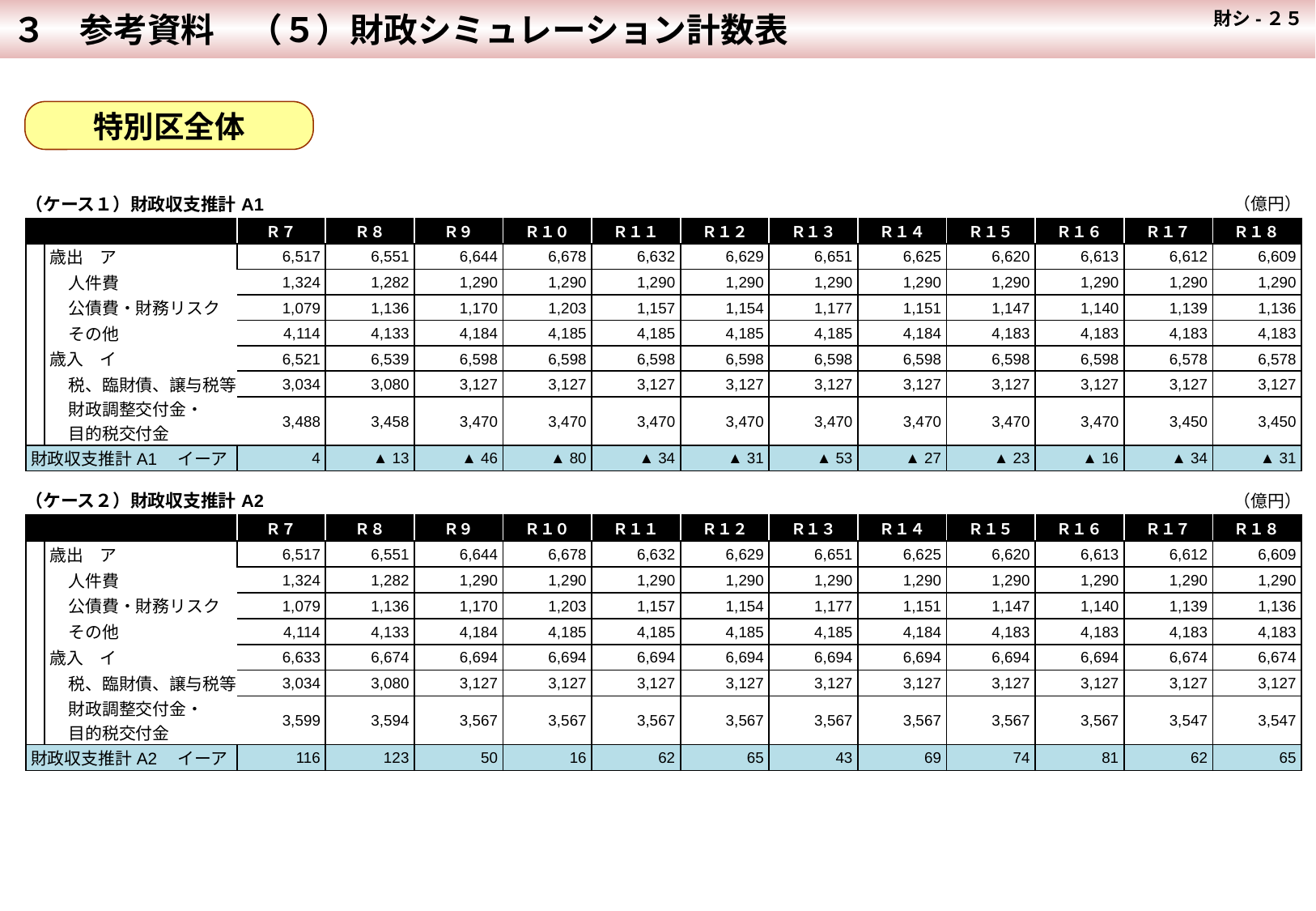

３　参考資料　（５）財政シミュレーション計数表
 財シ-２５
#
特別区全体
| （ケース１）財政収支推計A1 |  |  |  |  |  |  |  |  |  |  |  |  |  | （億円） |
| --- | --- | --- | --- | --- | --- | --- | --- | --- | --- | --- | --- | --- | --- | --- |
|  |  |  | Ｒ７ | Ｒ８ | Ｒ９ | Ｒ１０ | Ｒ１１ | Ｒ１２ | Ｒ１３ | Ｒ１４ | Ｒ１５ | Ｒ１６ | Ｒ１７ | Ｒ１８ |
|  | 歳出　ア |  | 6,517 | 6,551 | 6,644 | 6,678 | 6,632 | 6,629 | 6,651 | 6,625 | 6,620 | 6,613 | 6,612 | 6,609 |
|  |  | 人件費 | 1,324 | 1,282 | 1,290 | 1,290 | 1,290 | 1,290 | 1,290 | 1,290 | 1,290 | 1,290 | 1,290 | 1,290 |
|  |  | 公債費・財務リスク | 1,079 | 1,136 | 1,170 | 1,203 | 1,157 | 1,154 | 1,177 | 1,151 | 1,147 | 1,140 | 1,139 | 1,136 |
|  |  | その他 | 4,114 | 4,133 | 4,184 | 4,185 | 4,185 | 4,185 | 4,185 | 4,184 | 4,183 | 4,183 | 4,183 | 4,183 |
|  | 歳入　イ |  | 6,521 | 6,539 | 6,598 | 6,598 | 6,598 | 6,598 | 6,598 | 6,598 | 6,598 | 6,598 | 6,578 | 6,578 |
|  |  | 税、臨財債、譲与税等 | 3,034 | 3,080 | 3,127 | 3,127 | 3,127 | 3,127 | 3,127 | 3,127 | 3,127 | 3,127 | 3,127 | 3,127 |
|  |  | 財政調整交付金・ 目的税交付金 | 3,488 | 3,458 | 3,470 | 3,470 | 3,470 | 3,470 | 3,470 | 3,470 | 3,470 | 3,470 | 3,450 | 3,450 |
| 財政収支推計A1　イーア |  |  | 4 | ▲ 13 | ▲ 46 | ▲ 80 | ▲ 34 | ▲ 31 | ▲ 53 | ▲ 27 | ▲ 23 | ▲ 16 | ▲ 34 | ▲ 31 |
| （ケース２）財政収支推計A2 |  |  |  |  |  |  |  |  |  |  |  |  |  | （億円） |
| --- | --- | --- | --- | --- | --- | --- | --- | --- | --- | --- | --- | --- | --- | --- |
|  |  |  | Ｒ７ | Ｒ８ | Ｒ９ | Ｒ１０ | Ｒ１１ | Ｒ１２ | Ｒ１３ | Ｒ１４ | Ｒ１５ | Ｒ１６ | Ｒ１７ | Ｒ１８ |
|  | 歳出　ア |  | 6,517 | 6,551 | 6,644 | 6,678 | 6,632 | 6,629 | 6,651 | 6,625 | 6,620 | 6,613 | 6,612 | 6,609 |
|  |  | 人件費 | 1,324 | 1,282 | 1,290 | 1,290 | 1,290 | 1,290 | 1,290 | 1,290 | 1,290 | 1,290 | 1,290 | 1,290 |
|  |  | 公債費・財務リスク | 1,079 | 1,136 | 1,170 | 1,203 | 1,157 | 1,154 | 1,177 | 1,151 | 1,147 | 1,140 | 1,139 | 1,136 |
|  |  | その他 | 4,114 | 4,133 | 4,184 | 4,185 | 4,185 | 4,185 | 4,185 | 4,184 | 4,183 | 4,183 | 4,183 | 4,183 |
|  | 歳入　イ |  | 6,633 | 6,674 | 6,694 | 6,694 | 6,694 | 6,694 | 6,694 | 6,694 | 6,694 | 6,694 | 6,674 | 6,674 |
|  |  | 税、臨財債、譲与税等 | 3,034 | 3,080 | 3,127 | 3,127 | 3,127 | 3,127 | 3,127 | 3,127 | 3,127 | 3,127 | 3,127 | 3,127 |
|  |  | 財政調整交付金・ 目的税交付金 | 3,599 | 3,594 | 3,567 | 3,567 | 3,567 | 3,567 | 3,567 | 3,567 | 3,567 | 3,567 | 3,547 | 3,547 |
| 財政収支推計A2　イーア |  |  | 116 | 123 | 50 | 16 | 62 | 65 | 43 | 69 | 74 | 81 | 62 | 65 |